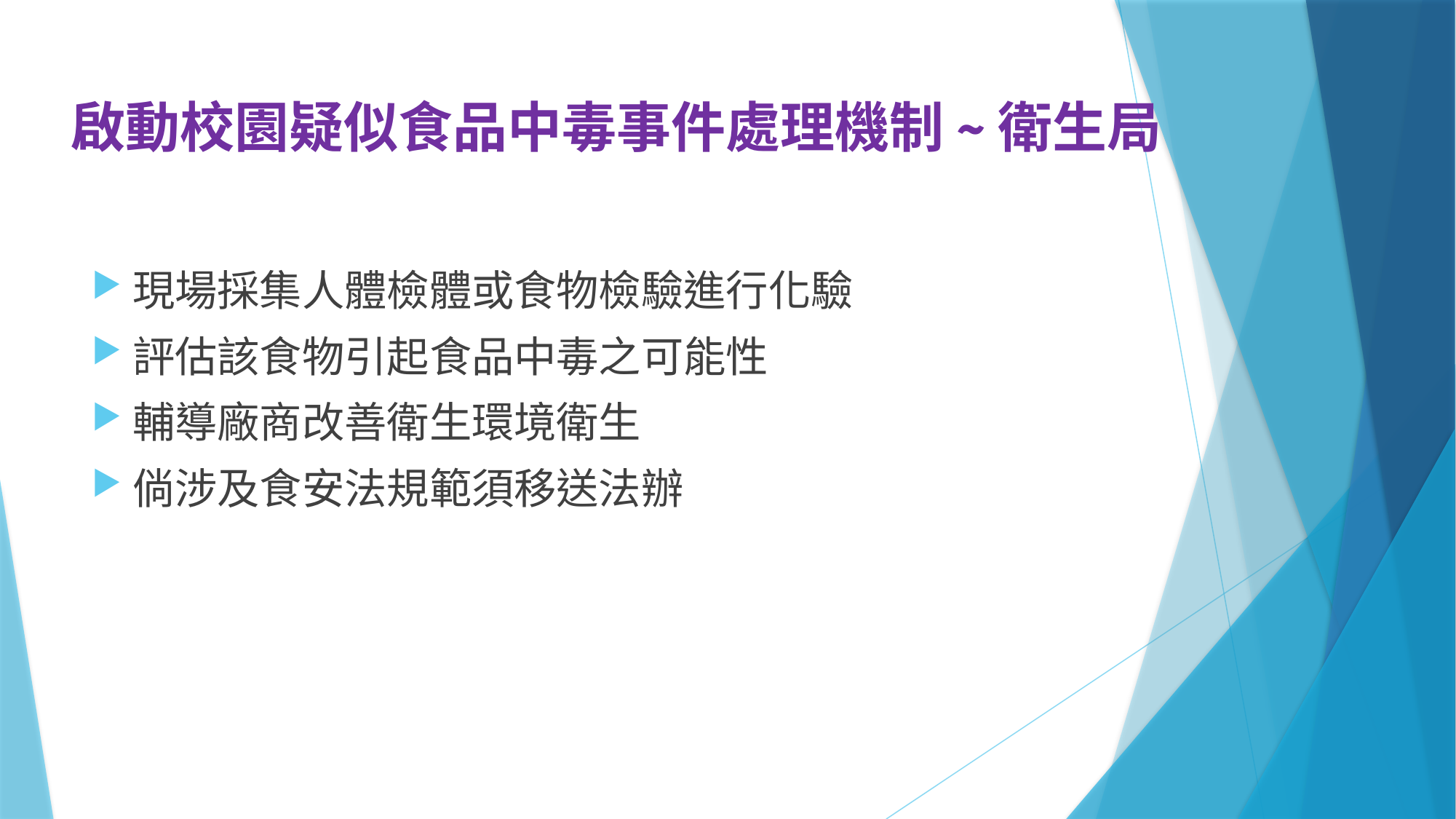

# 啟動校園疑似食品中毒事件處理機制~衛生局
現場採集人體檢體或食物檢驗進行化驗
評估該食物引起食品中毒之可能性
輔導廠商改善衛生環境衛生
倘涉及食安法規範須移送法辦